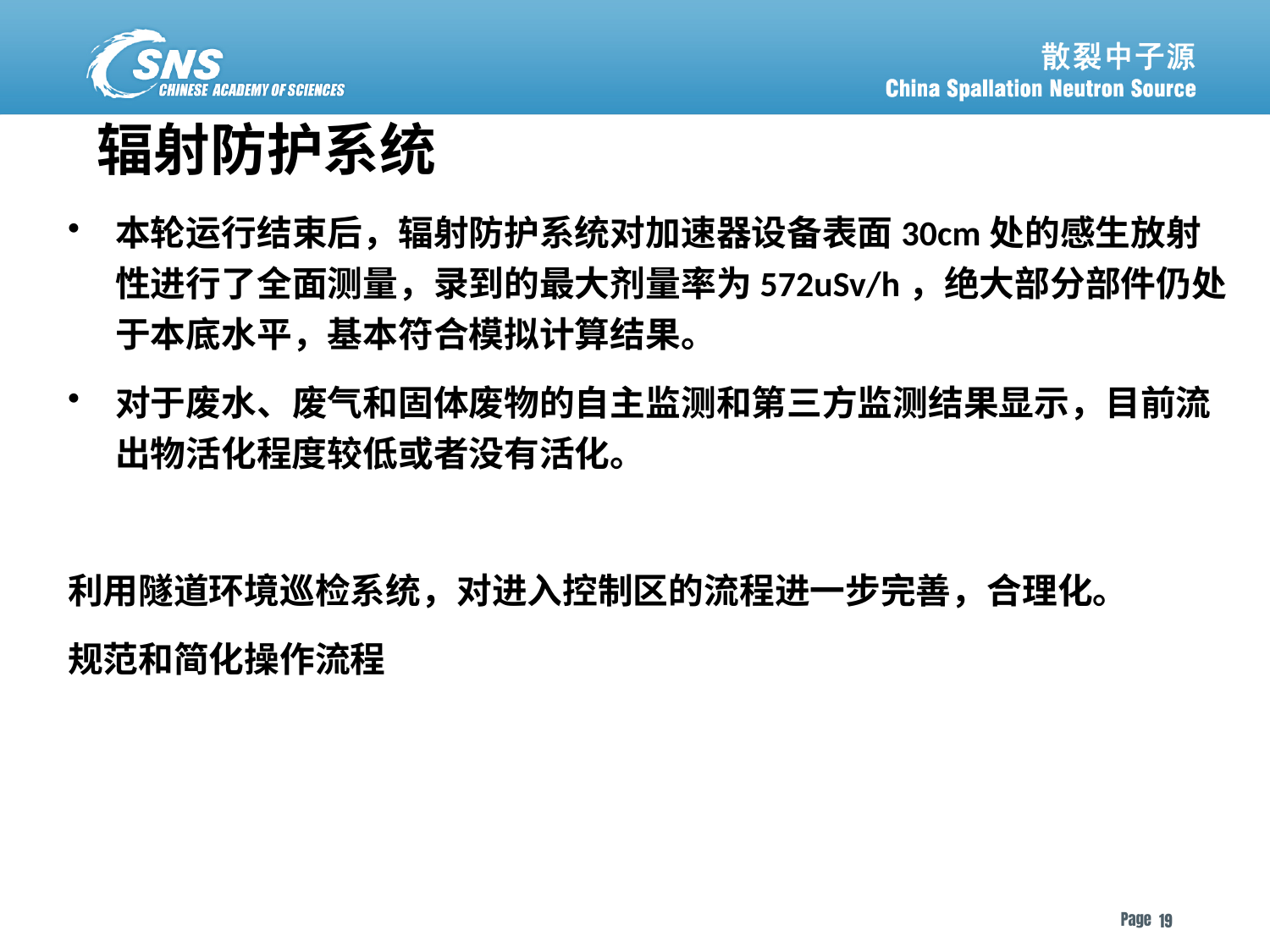

# 辐射防护系统
本轮运行结束后，辐射防护系统对加速器设备表面30cm处的感生放射性进行了全面测量，录到的最大剂量率为572uSv/h，绝大部分部件仍处于本底水平，基本符合模拟计算结果。
对于废水、废气和固体废物的自主监测和第三方监测结果显示，目前流出物活化程度较低或者没有活化。

利用隧道环境巡检系统，对进入控制区的流程进一步完善，合理化。
规范和简化操作流程
19